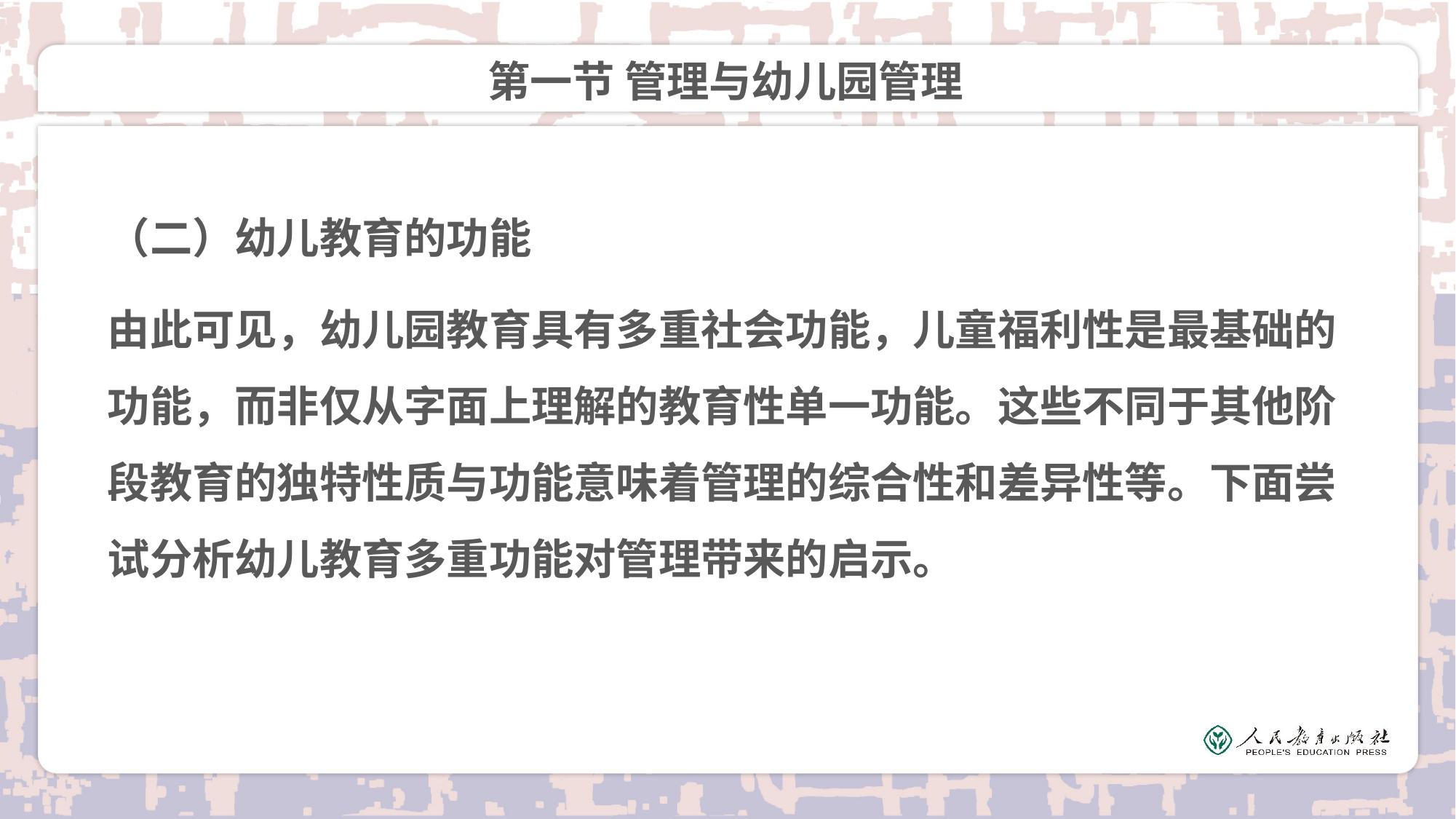

# 第一节 管理与幼儿园管理
（二）幼儿教育的功能
由此可见，幼儿园教育具有多重社会功能，儿童福利性是最基础的功能，而非仅从字面上理解的教育性单一功能。这些不同于其他阶段教育的独特性质与功能意味着管理的综合性和差异性等。下面尝试分析幼儿教育多重功能对管理带来的启示。